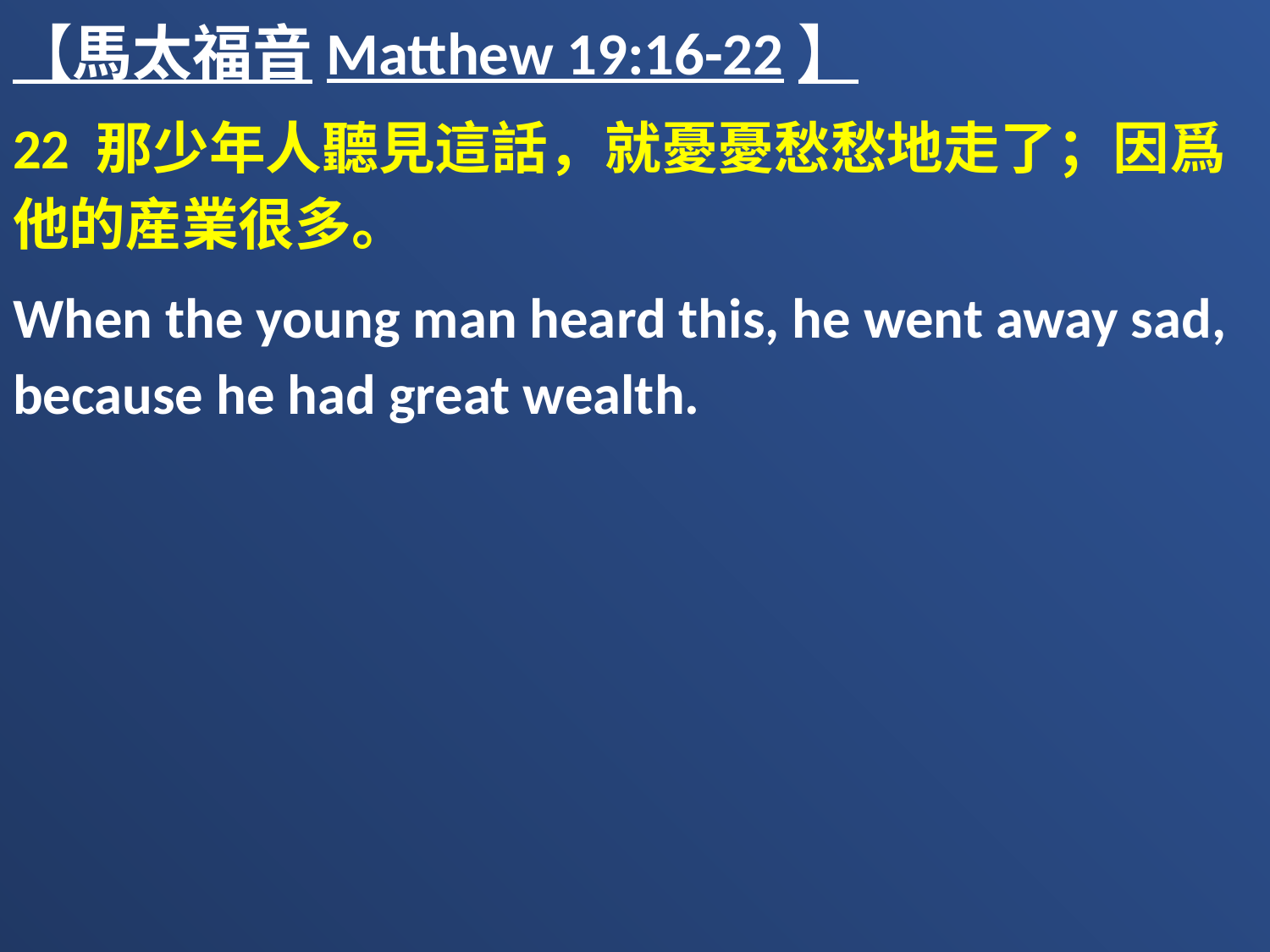

【馬太福音Matthew 19:16-22】
22 那少年人聽見這話，就憂憂愁愁地走了；因爲他的産業很多。
When the young man heard this, he went away sad, because he had great wealth.